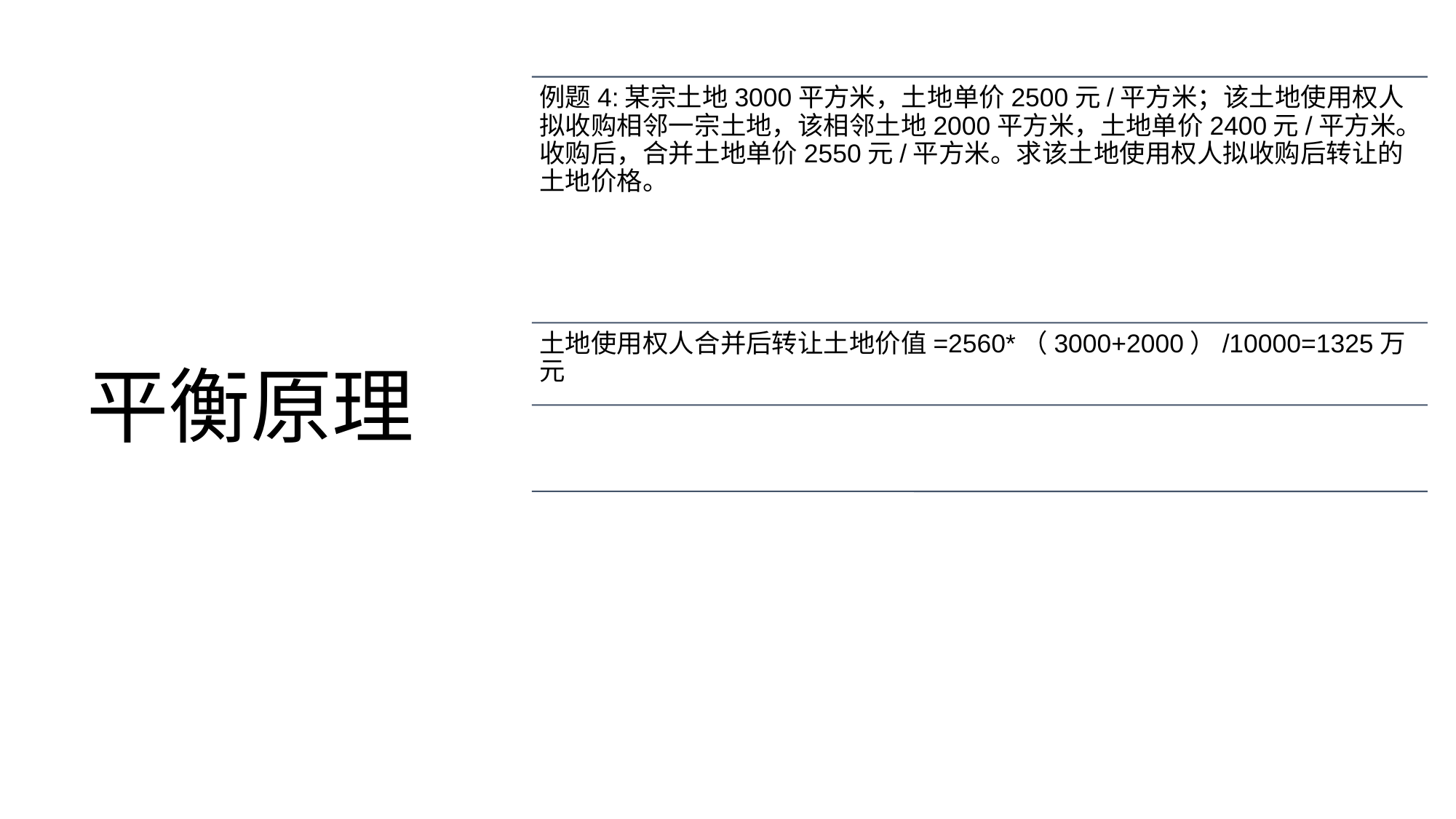

例题4:某宗土地3000平方米，土地单价2500元/平方米；该土地使用权人拟收购相邻一宗土地，该相邻土地2000平方米，土地单价2400元/平方米。收购后，合并土地单价2550元/平方米。求该土地使用权人拟收购后转让的土地价格。
土地使用权人合并后转让土地价值=2560*（3000+2000）/10000=1325万元

# 平衡原理